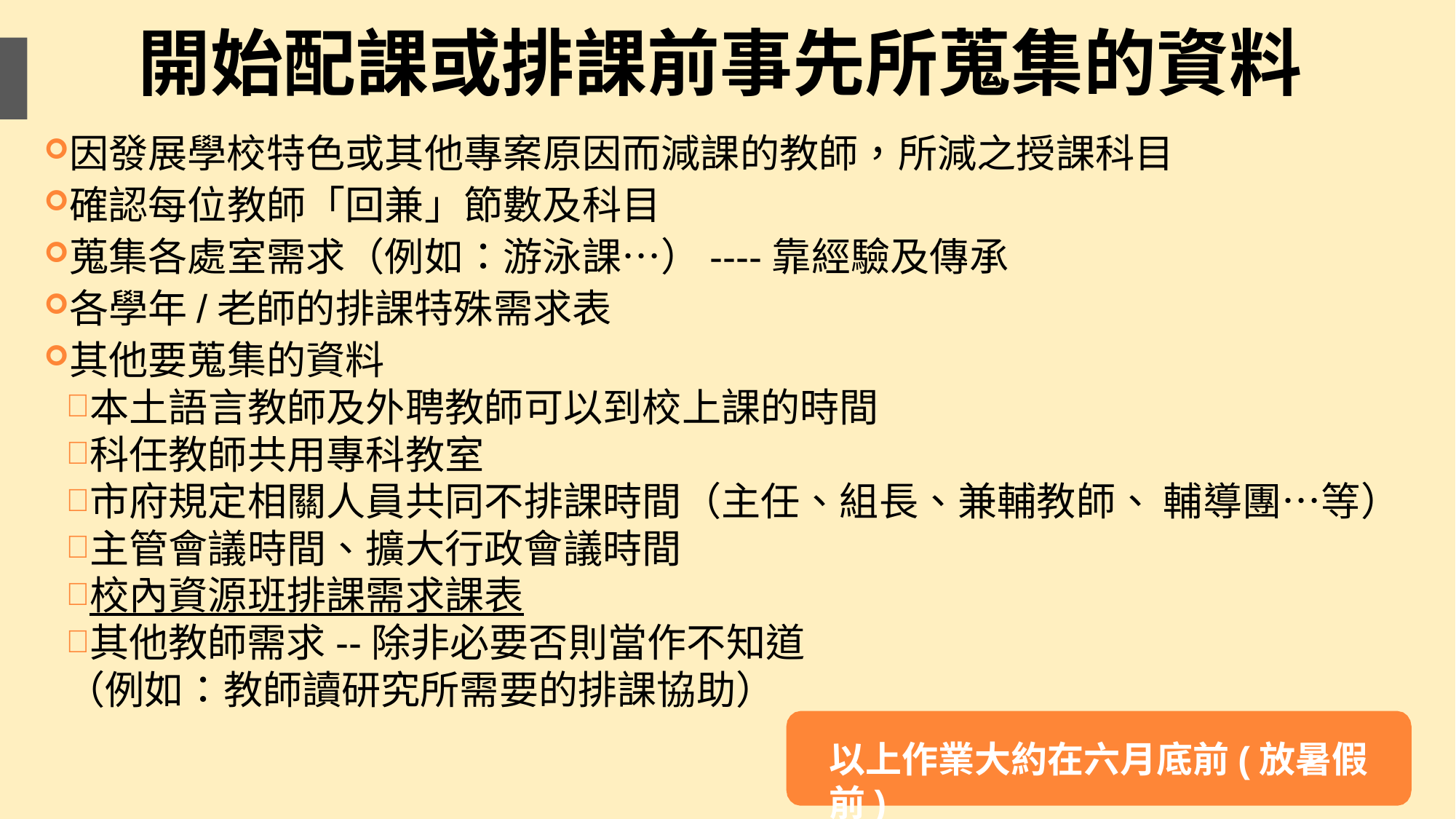

# 開始配課或排課前事先所蒐集的資料

因發展學校特色或其他專案原因而減課的教師，所減之授課科目
確認每位教師「回兼」節數及科目
蒐集各處室需求（例如：游泳課…）----靠經驗及傳承
各學年/老師的排課特殊需求表
其他要蒐集的資料
本土語言教師及外聘教師可以到校上課的時間
科任教師共用專科教室
市府規定相關人員共同不排課時間（主任、組長、兼輔教師、 輔導團…等）
主管會議時間、擴大行政會議時間
校內資源班排課需求課表
其他教師需求--除非必要否則當作不知道
（例如：教師讀研究所需要的排課協助）

以上作業大約在六月底前(放暑假前)